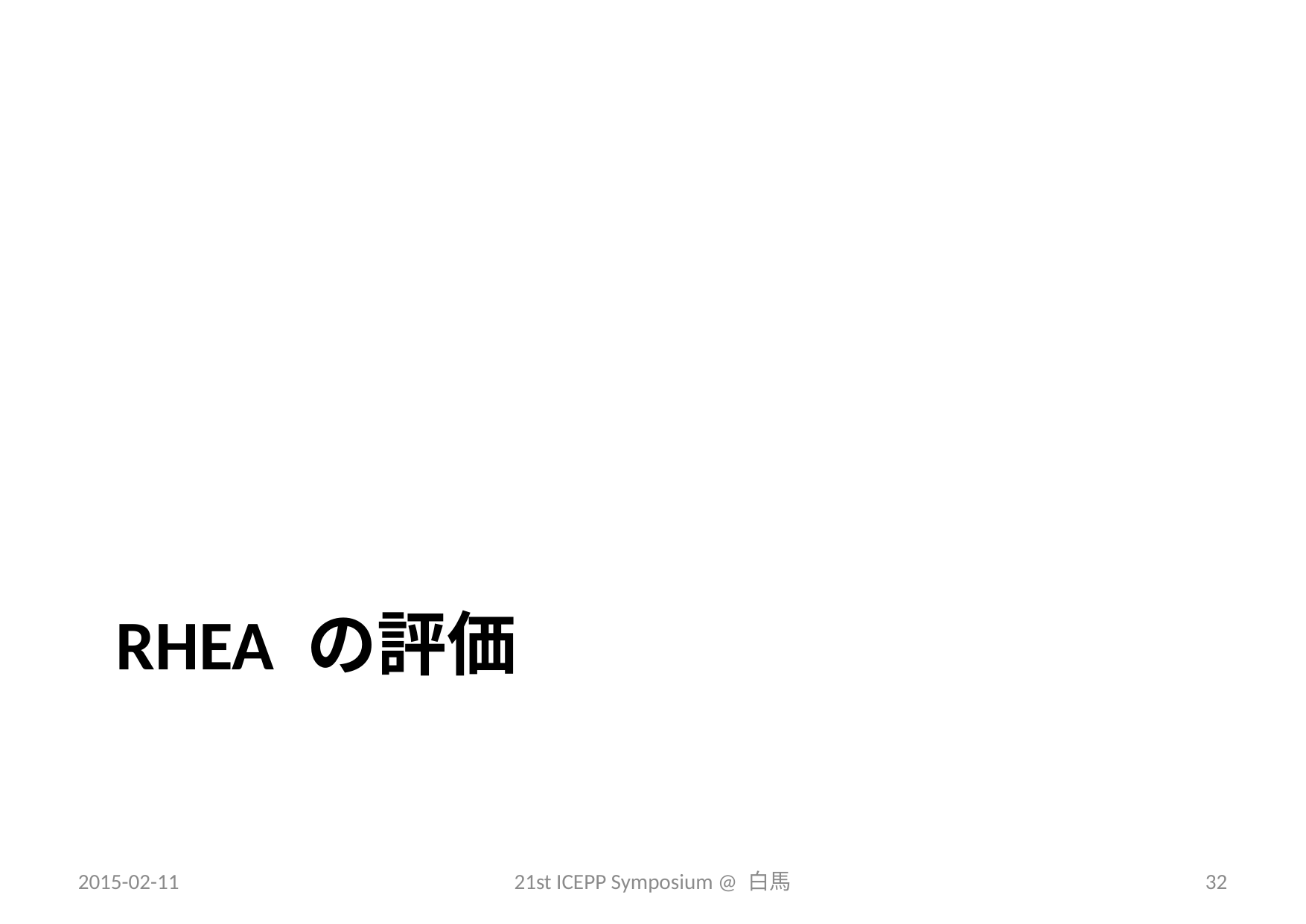

# RHEA の評価
2015-02-11
21st ICEPP Symposium @ 白馬
32